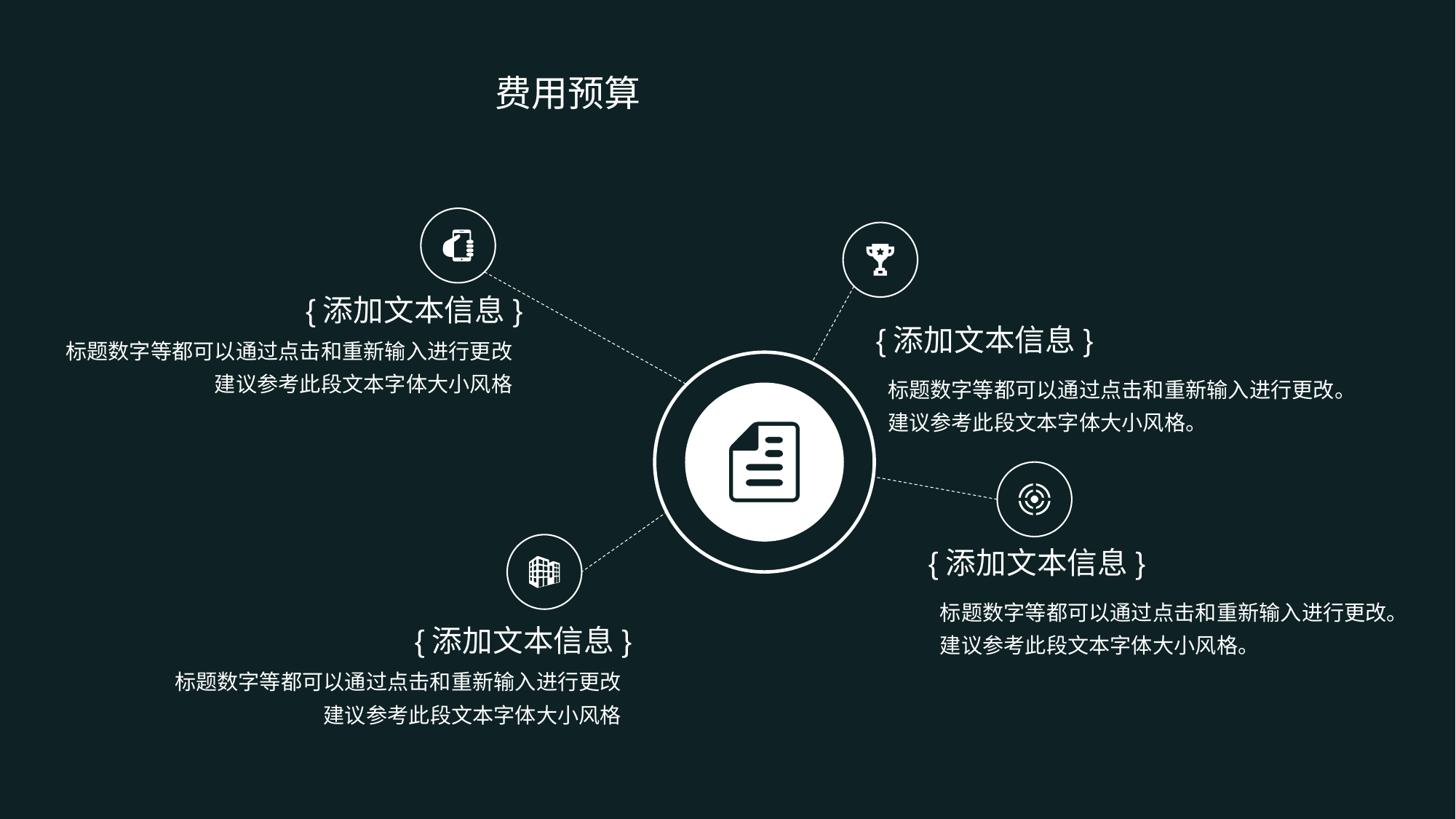

费用预算

{添加文本信息}
{添加文本信息}
标题数字等都可以通过点击和重新输入进行更改建议参考此段文本字体大小风格

标题数字等都可以通过点击和重新输入进行更改。建议参考此段文本字体大小风格。

{添加文本信息}

标题数字等都可以通过点击和重新输入进行更改。建议参考此段文本字体大小风格。
{添加文本信息}
标题数字等都可以通过点击和重新输入进行更改建议参考此段文本字体大小风格